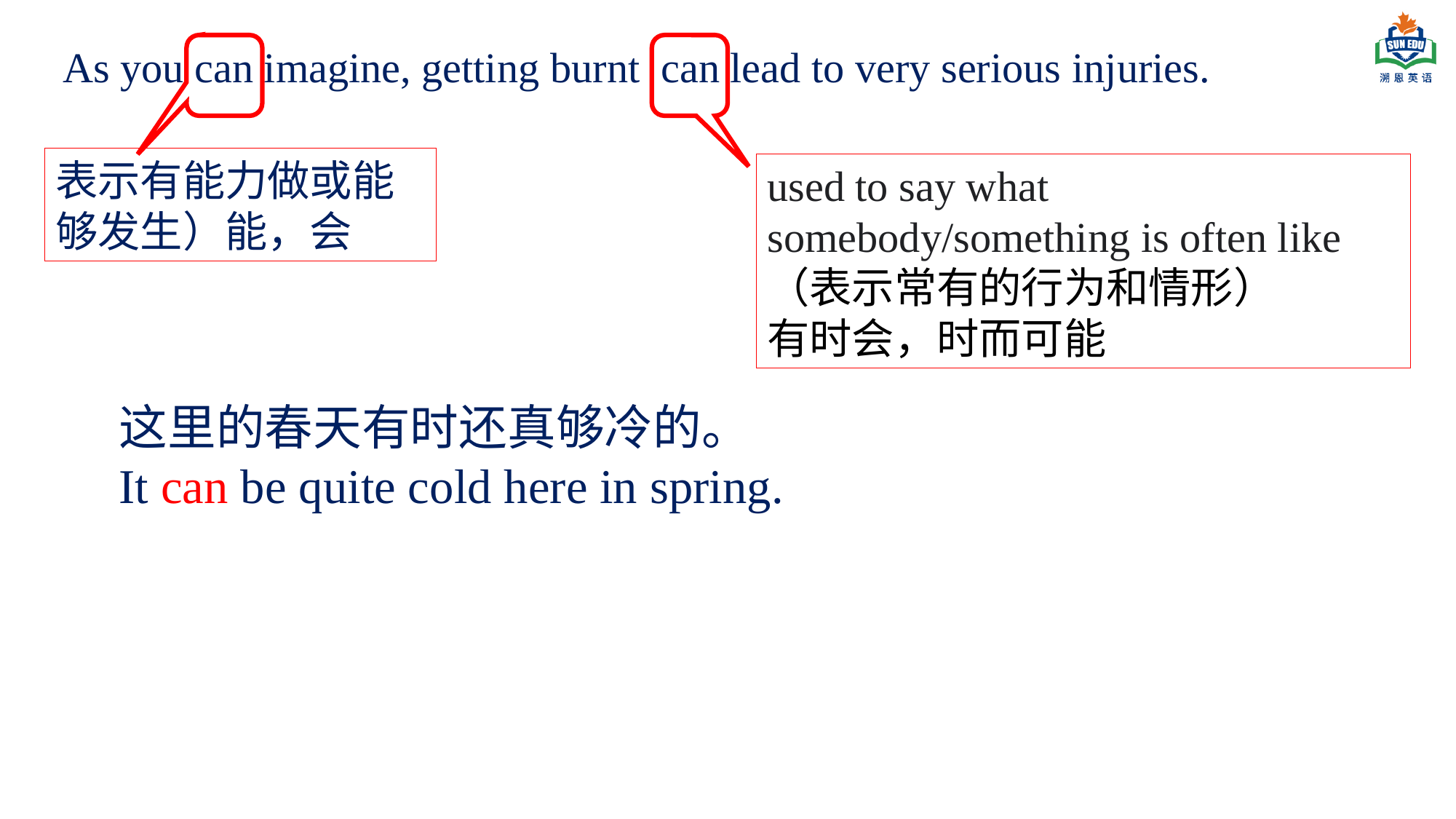

As you can imagine, getting burnt  can lead to very serious injuries.

表示有能力做或能够发生）能，会
used to say what somebody/something is often like（表示常有的行为和情形）
有时会，时而可能
这里的春天有时还真够冷的。
It can be quite cold here in spring.